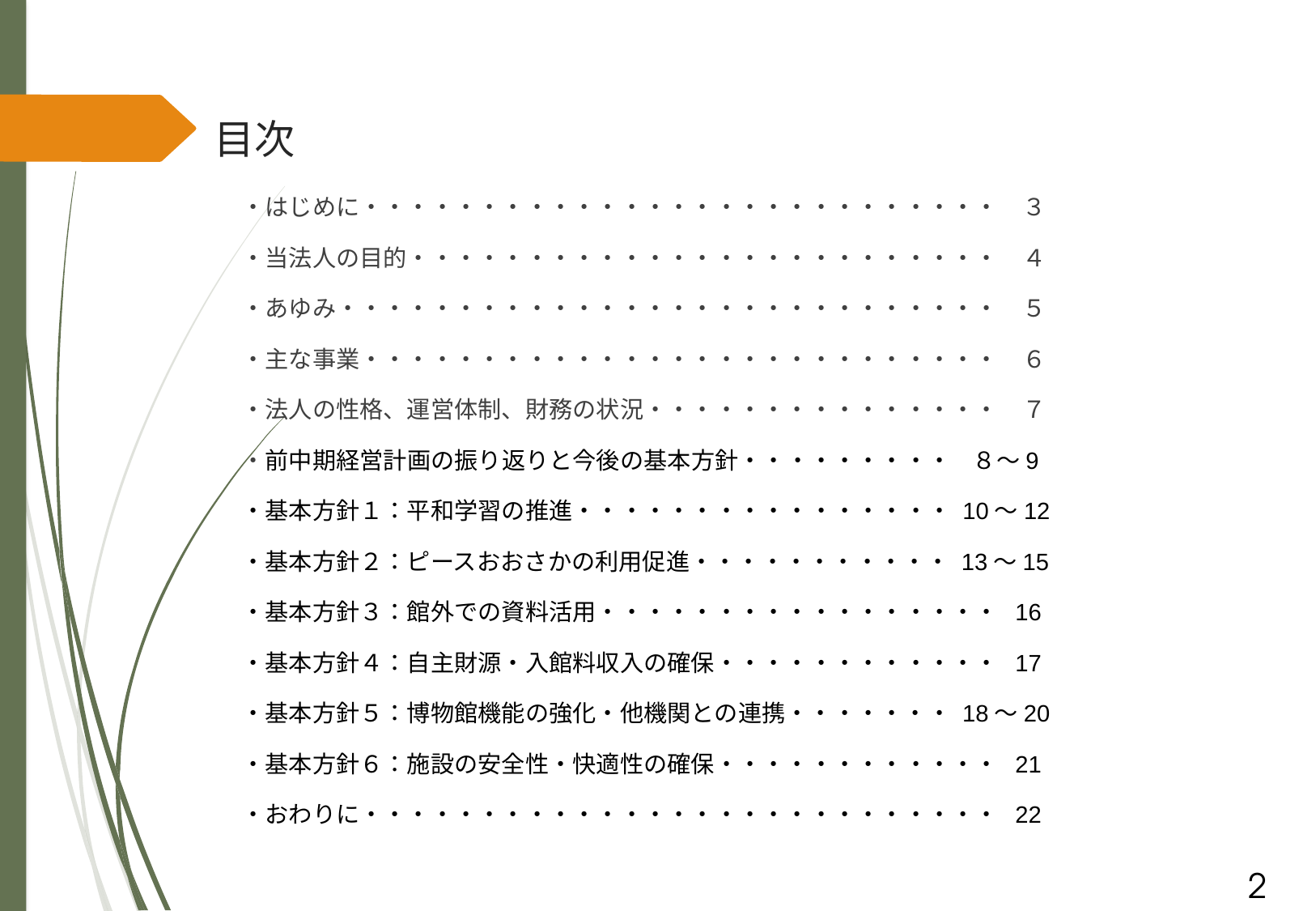

# 目次
・はじめに・・・・・・・・・・・・・・・・・・・・・・・・・・・　３

・当法人の目的・・・・・・・・・・・・・・・・・・・・・・・・・　４

・あゆみ・・・・・・・・・・・・・・・・・・・・・・・・・・・・　５

・主な事業・・・・・・・・・・・・・・・・・・・・・・・・・・・　６

・法人の性格、運営体制、財務の状況・・・・・・・・・・・・・・・　７

・前中期経営計画の振り返りと今後の基本方針・・・・・・・・・    ８～9

・基本方針１：平和学習の推進・・・・・・・・・・・・・・・・ 10～12

・基本方針２：ピースおおさかの利用促進・・・・・・・・・・・ 13～15

・基本方針３：館外での資料活用・・・・・・・・・・・・・・・・・  16

・基本方針４：自主財源・入館料収入の確保・・・・・・・・・・・・  17

・基本方針５：博物館機能の強化・他機関との連携・・・・・・・ 18～20

・基本方針６：施設の安全性・快適性の確保・・・・・・・・・・・・  21

・おわりに・・・・・・・・・・・・・・・・・・・・・・・・・・・  22
2